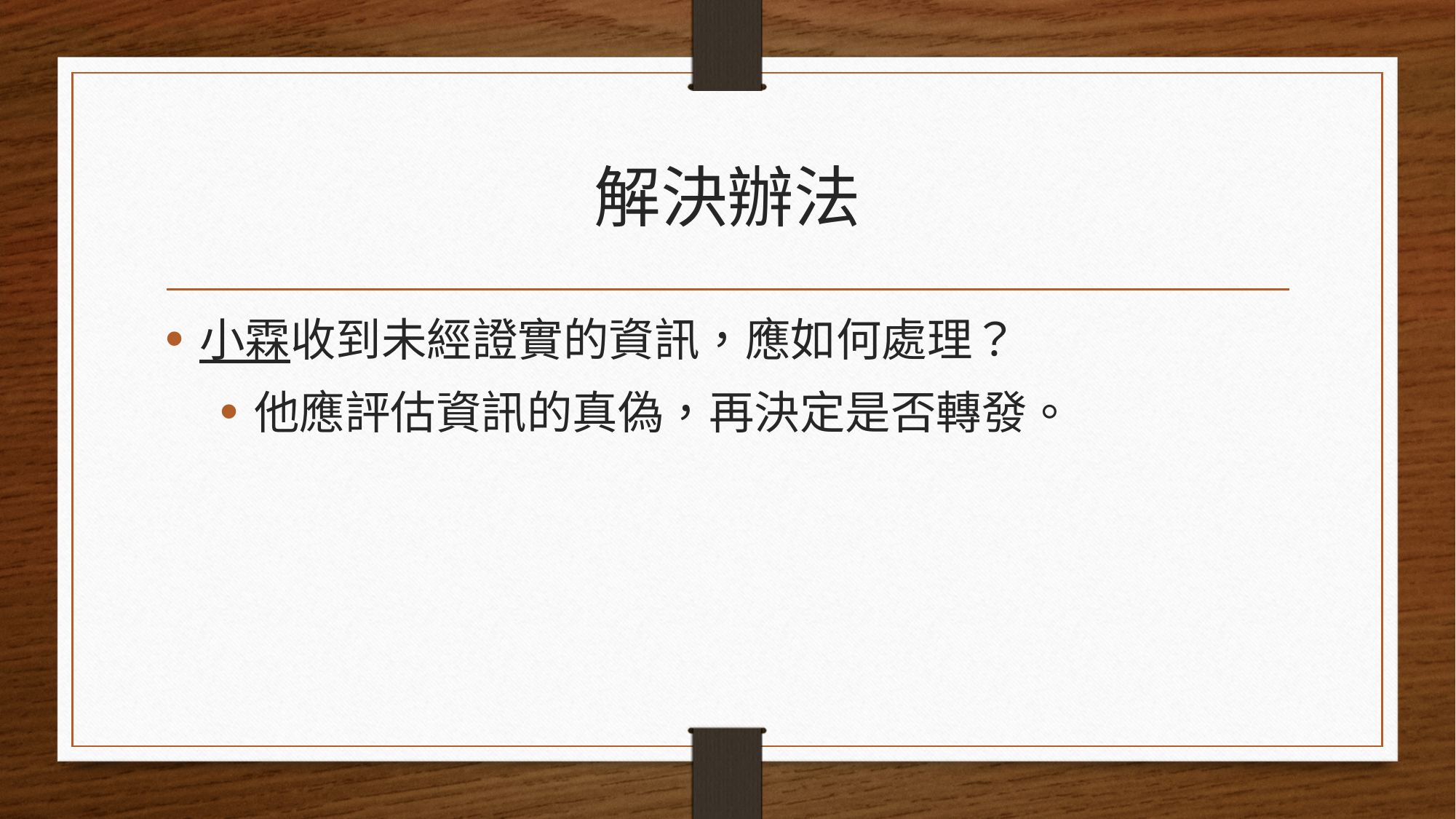

# 解決辦法
小霖收到未經證實的資訊，應如何處理？
他應評估資訊的真偽，再決定是否轉發。